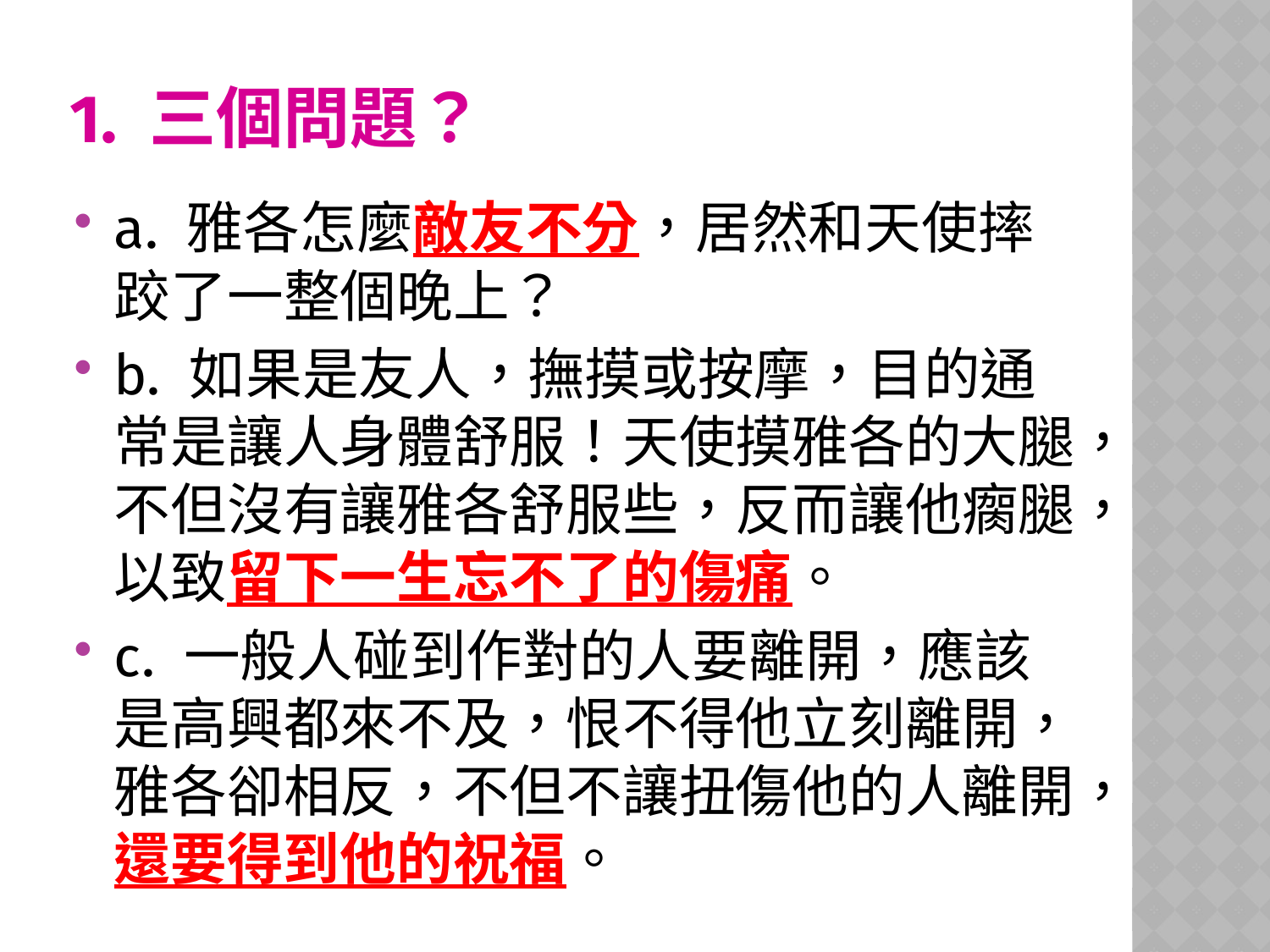

# 1. 三個問題？
a. 雅各怎麼敵友不分，居然和天使摔跤了一整個晚上？
b. 如果是友人，撫摸或按摩，目的通常是讓人身體舒服！天使摸雅各的大腿，不但沒有讓雅各舒服些，反而讓他瘸腿，以致留下一生忘不了的傷痛。
c. 一般人碰到作對的人要離開，應該是高興都來不及，恨不得他立刻離開，雅各卻相反，不但不讓扭傷他的人離開，還要得到他的祝福。